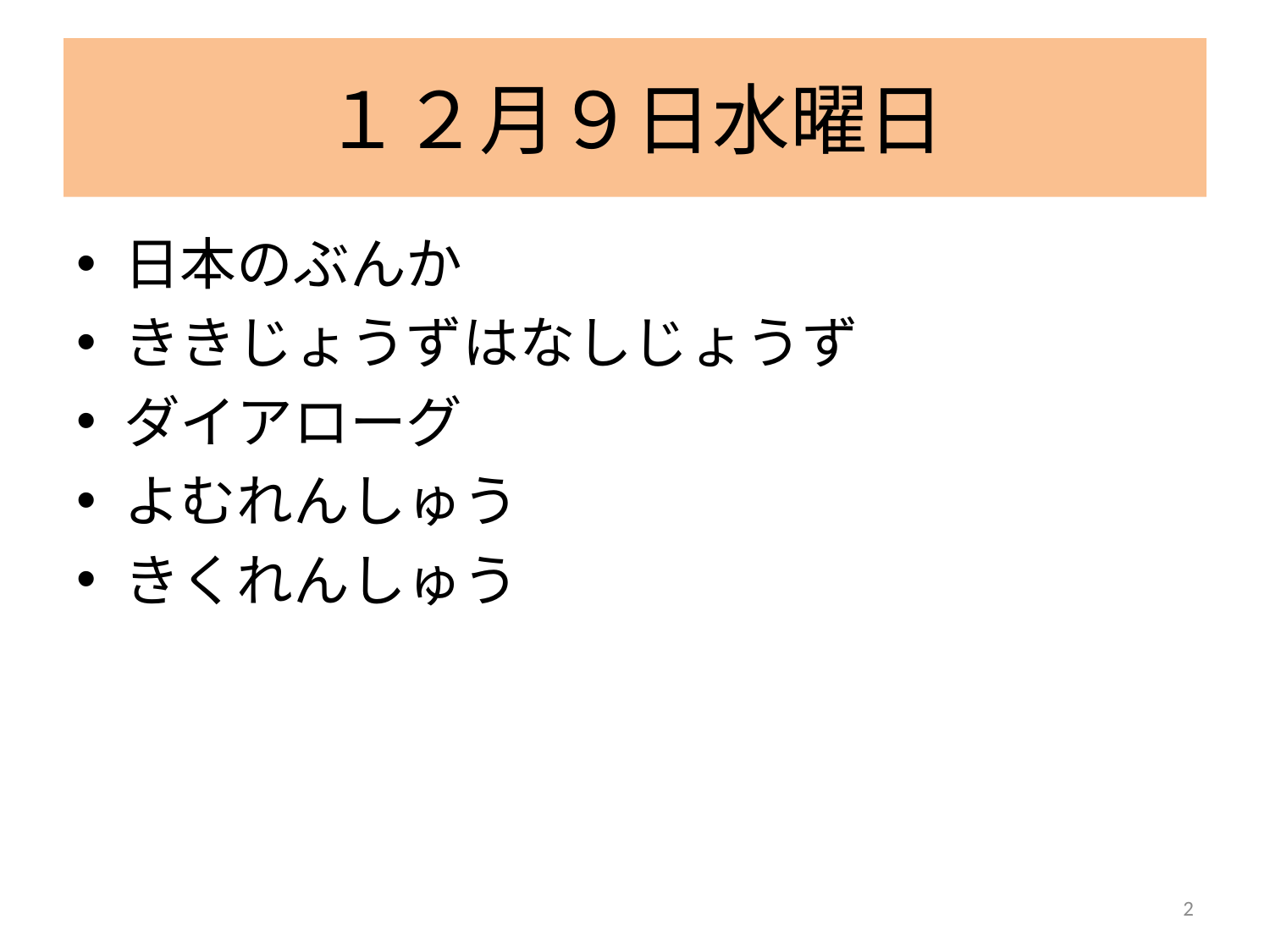

# １２月９日水曜日
日本のぶんか
ききじょうずはなしじょうず
ダイアローグ
よむれんしゅう
きくれんしゅう
2